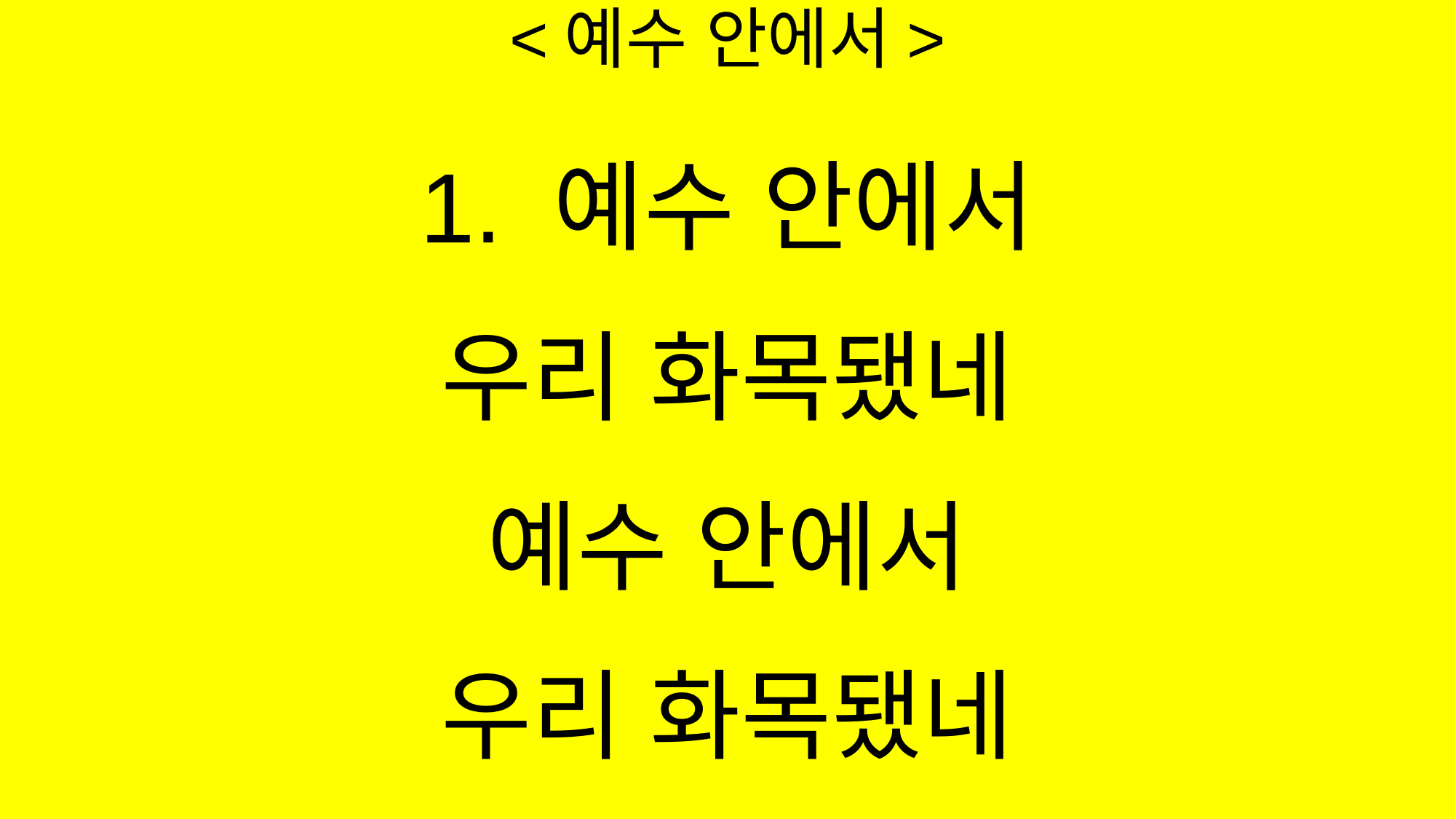

# <예수 안에서>
1. 예수 안에서

우리 화목됐네

예수 안에서

우리 화목됐네